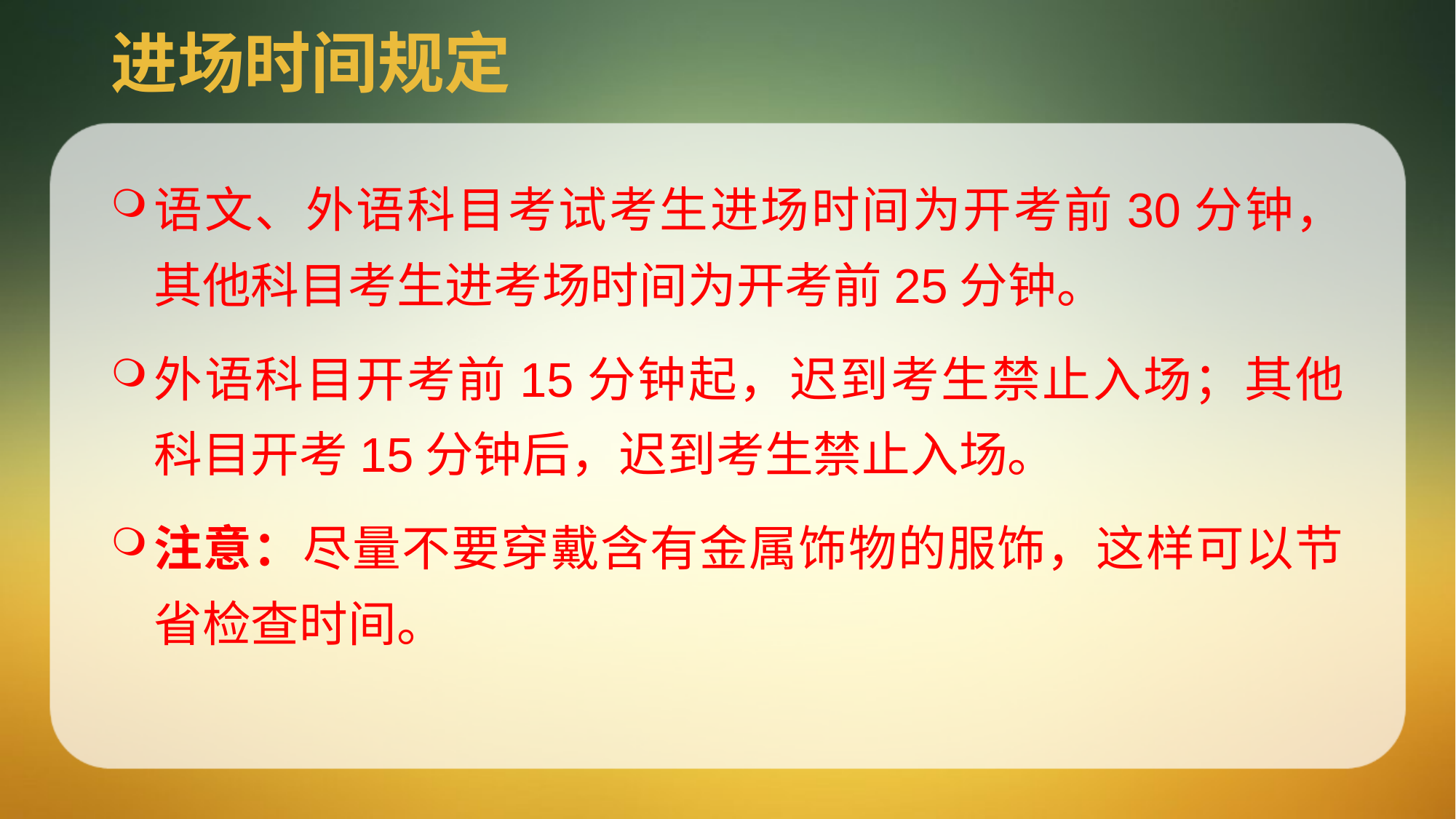

# 进场时间规定
语文、外语科目考试考生进场时间为开考前30分钟，其他科目考生进考场时间为开考前25分钟。
外语科目开考前15分钟起，迟到考生禁止入场；其他科目开考15分钟后，迟到考生禁止入场。
注意：尽量不要穿戴含有金属饰物的服饰，这样可以节省检查时间。